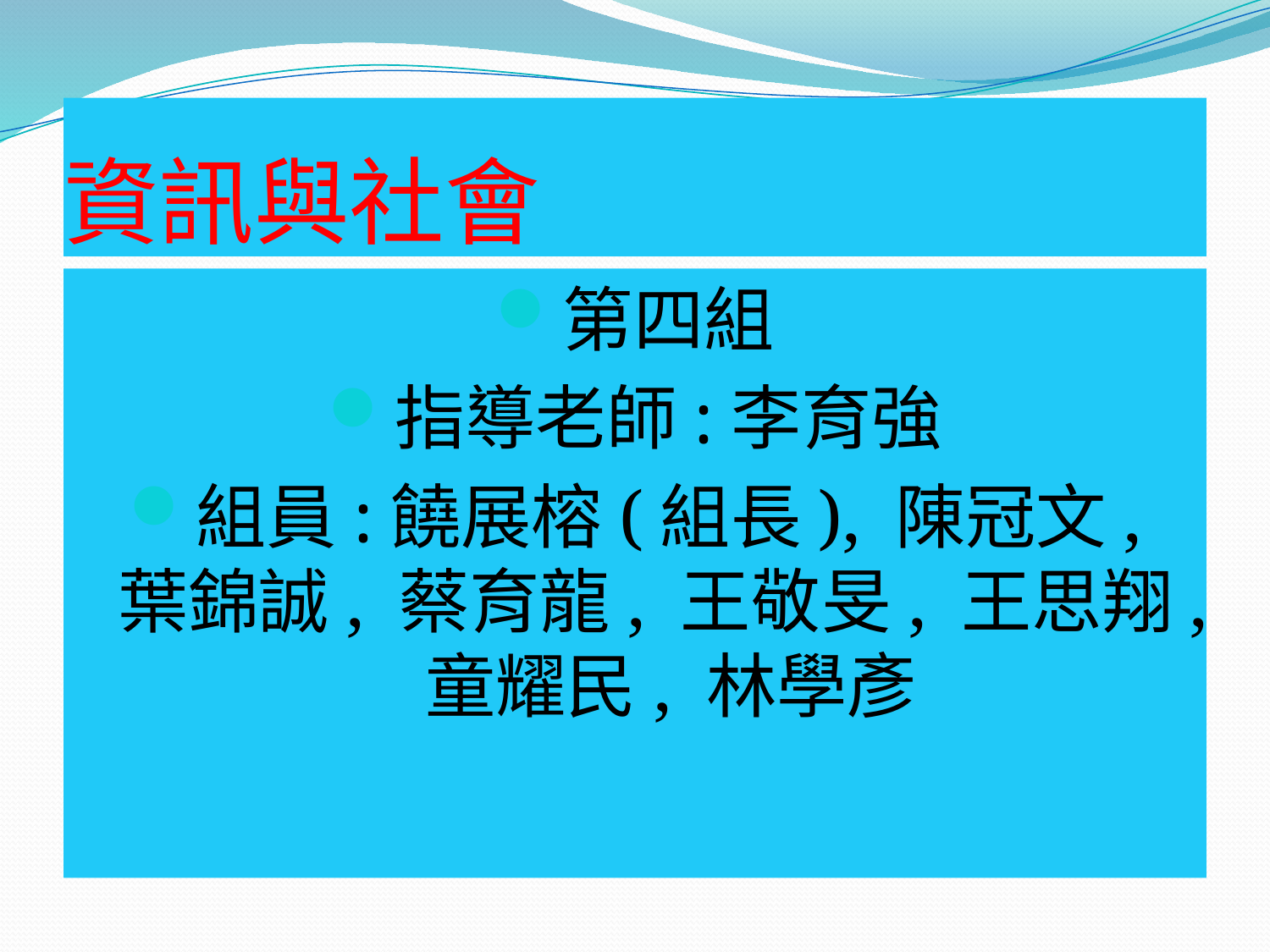

# 資訊與社會
第四組
指導老師:李育強
組員:饒展榕(組長), 陳冠文, 葉錦誠, 蔡育龍, 王敬旻, 王思翔, 童耀民, 林學彥